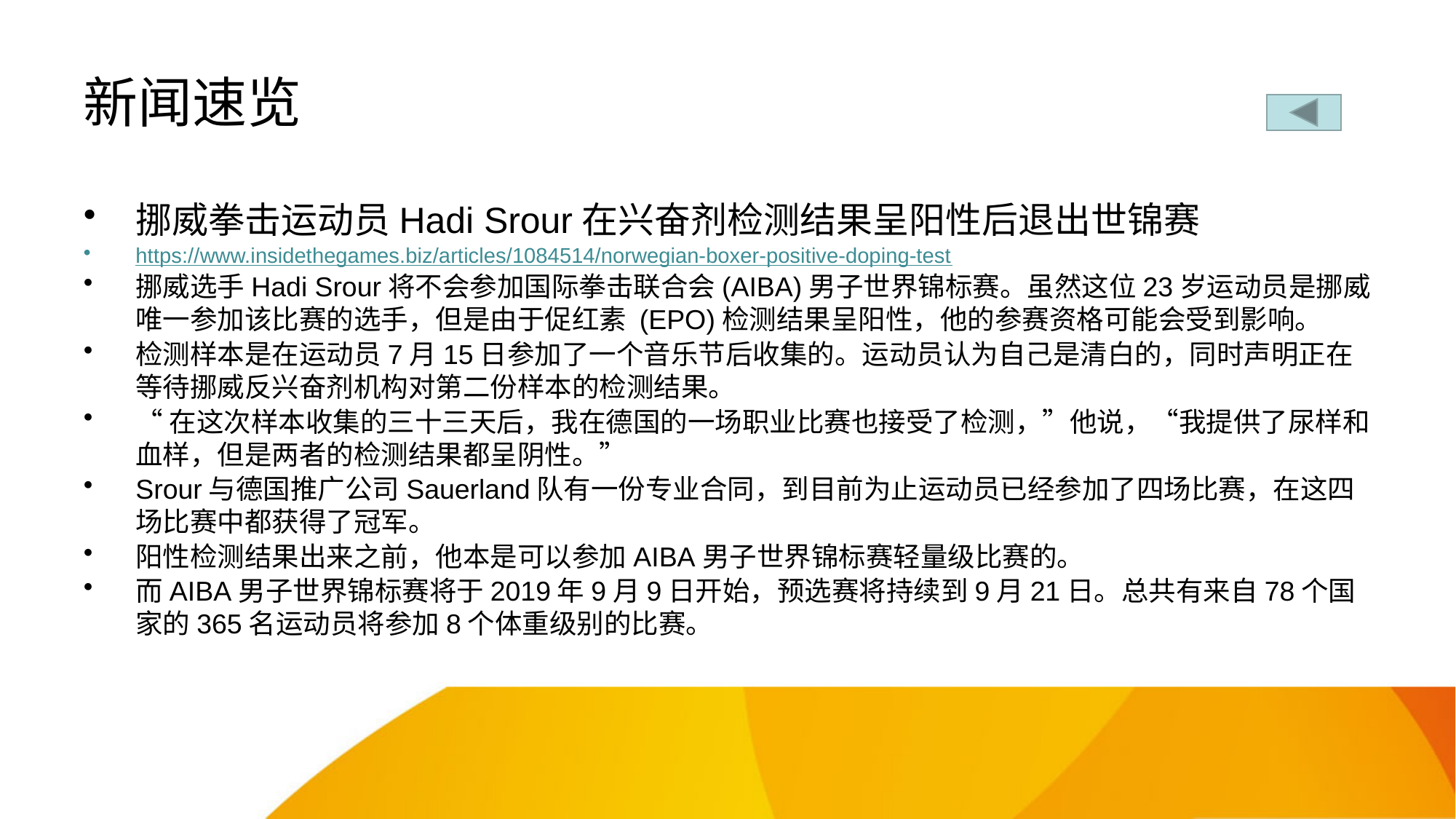

# 新闻速览

挪威拳击运动员Hadi Srour在兴奋剂检测结果呈阳性后退出世锦赛
https://www.insidethegames.biz/articles/1084514/norwegian-boxer-positive-doping-test
挪威选手Hadi Srour将不会参加国际拳击联合会(AIBA)男子世界锦标赛。虽然这位23岁运动员是挪威唯一参加该比赛的选手，但是由于促红素 (EPO)检测结果呈阳性，他的参赛资格可能会受到影响。
检测样本是在运动员7月15日参加了一个音乐节后收集的。运动员认为自己是清白的，同时声明正在等待挪威反兴奋剂机构对第二份样本的检测结果。
“在这次样本收集的三十三天后，我在德国的一场职业比赛也接受了检测，”他说，“我提供了尿样和血样，但是两者的检测结果都呈阴性。”
Srour与德国推广公司Sauerland队有一份专业合同，到目前为止运动员已经参加了四场比赛，在这四场比赛中都获得了冠军。
阳性检测结果出来之前，他本是可以参加AIBA男子世界锦标赛轻量级比赛的。
而AIBA男子世界锦标赛将于2019年9月9日开始，预选赛将持续到9月21日。总共有来自78个国家的365名运动员将参加8个体重级别的比赛。